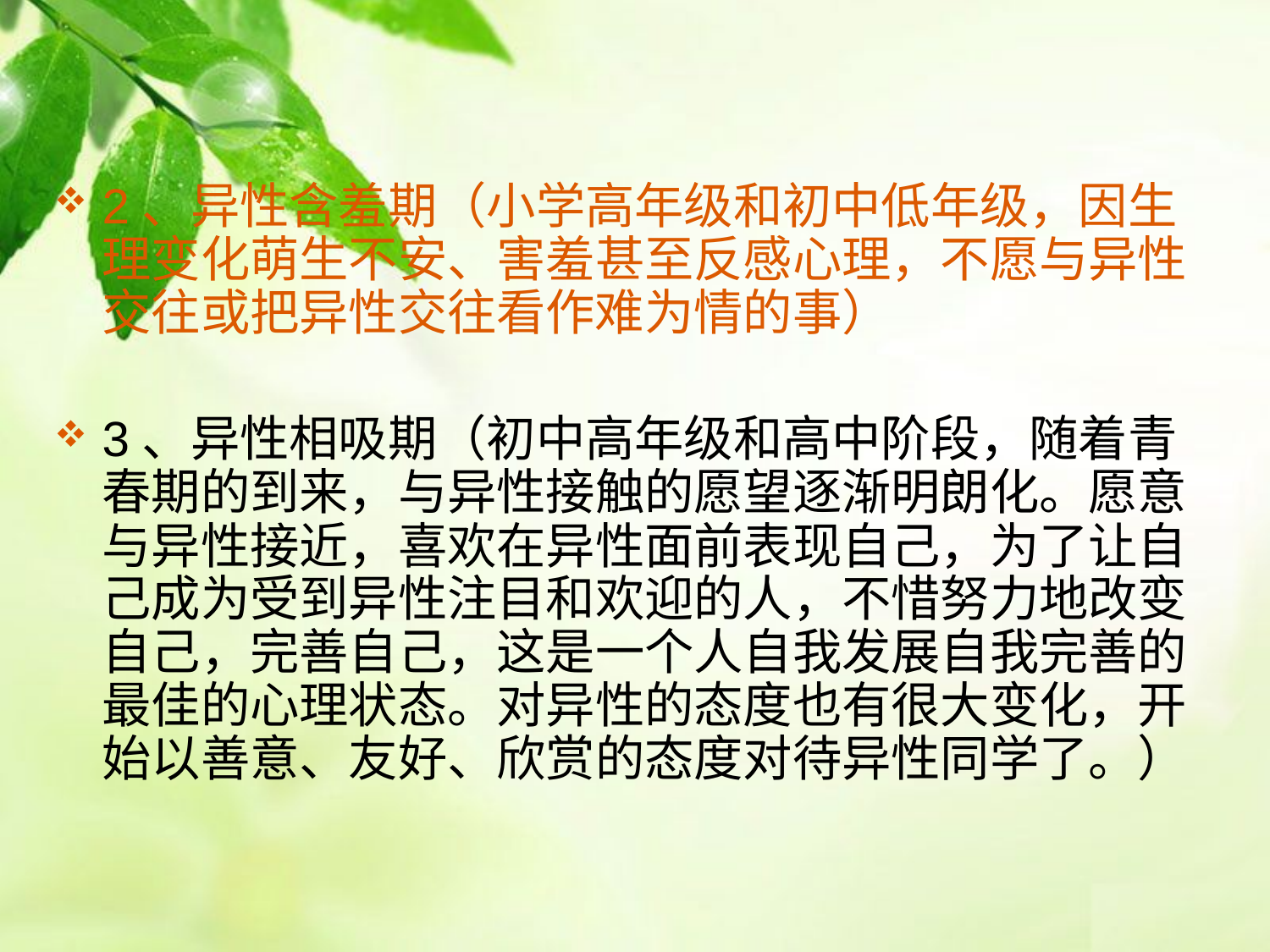

2、异性含羞期（小学高年级和初中低年级，因生理变化萌生不安、害羞甚至反感心理，不愿与异性交往或把异性交往看作难为情的事）

3、异性相吸期（初中高年级和高中阶段，随着青春期的到来，与异性接触的愿望逐渐明朗化。愿意与异性接近，喜欢在异性面前表现自己，为了让自己成为受到异性注目和欢迎的人，不惜努力地改变自己，完善自己，这是一个人自我发展自我完善的最佳的心理状态。对异性的态度也有很大变化，开始以善意、友好、欣赏的态度对待异性同学了。）